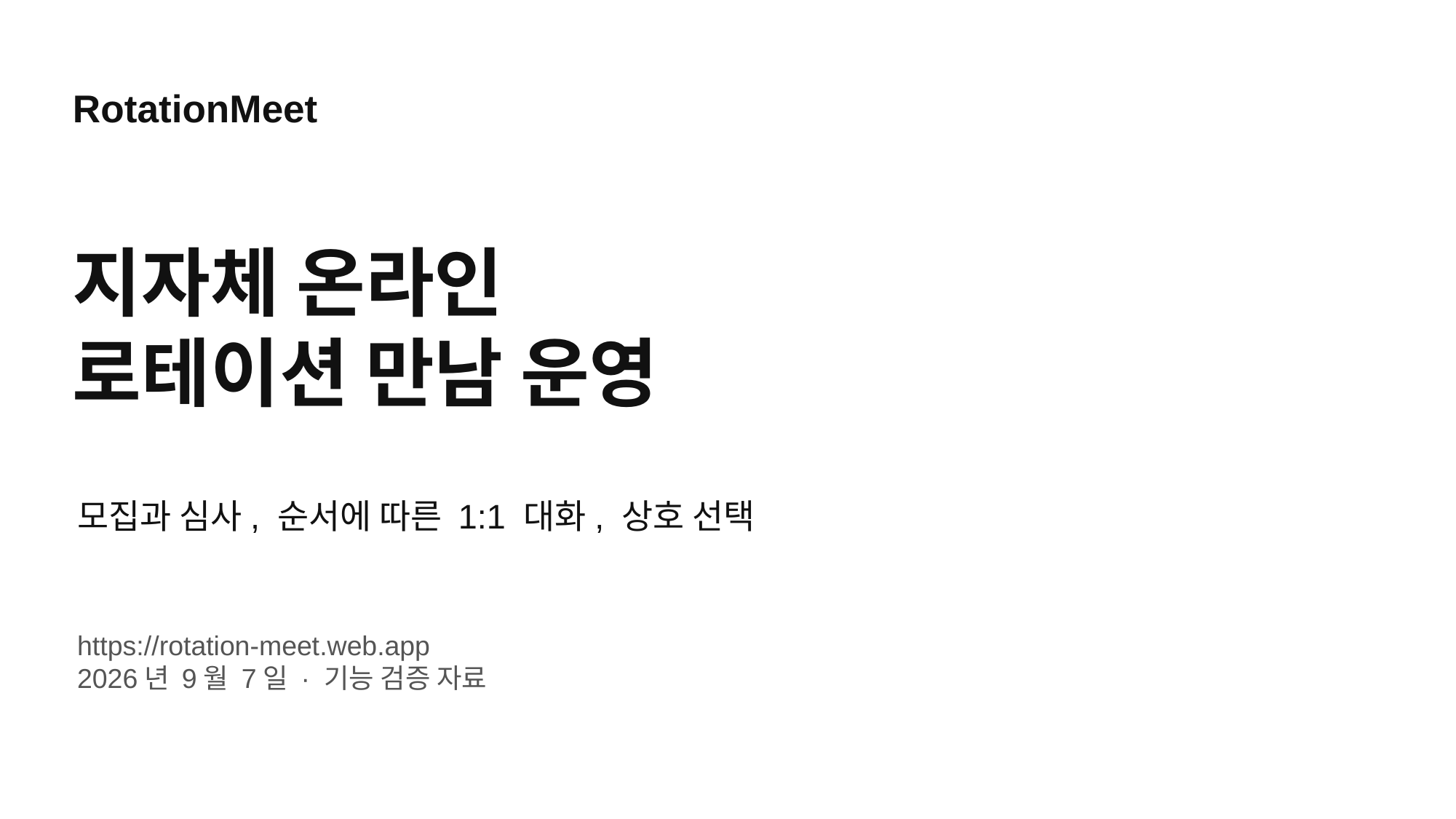

RotationMeet
지자체 온라인
로테이션 만남 운영
모집과 심사, 순서에 따른 1:1 대화, 상호 선택
https://rotation-meet.web.app
2026년 9월 7일 · 기능 검증 자료